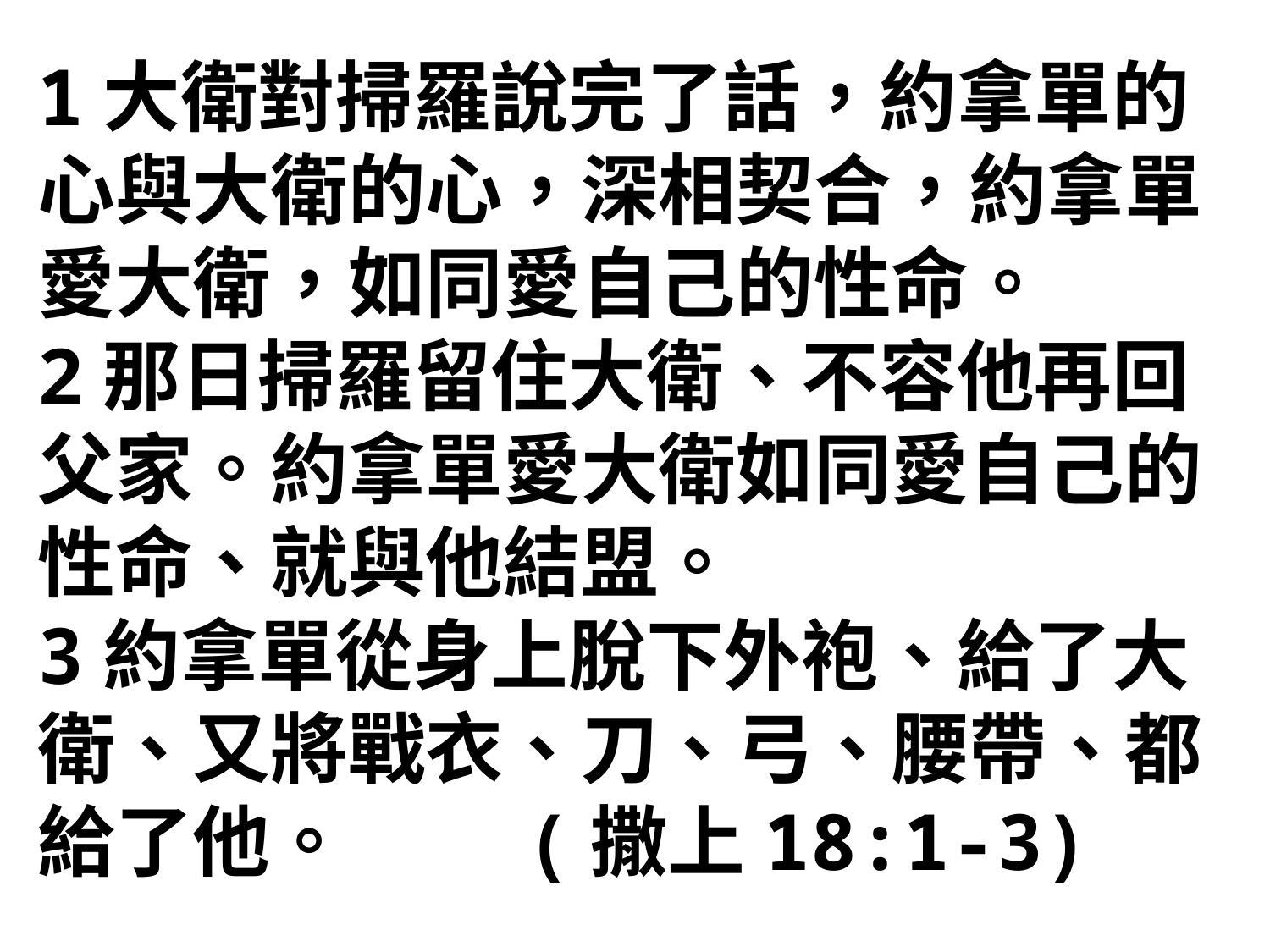

1大衛對掃羅說完了話，約拿單的心與大衛的心，深相契合，約拿單愛大衛，如同愛自己的性命。
2那日掃羅留住大衛、不容他再回父家。約拿單愛大衛如同愛自己的性命、就與他結盟。
3約拿單從身上脫下外袍、給了大衛、又將戰衣、刀、弓、腰帶、都給了他。         (撒上18:1-3)